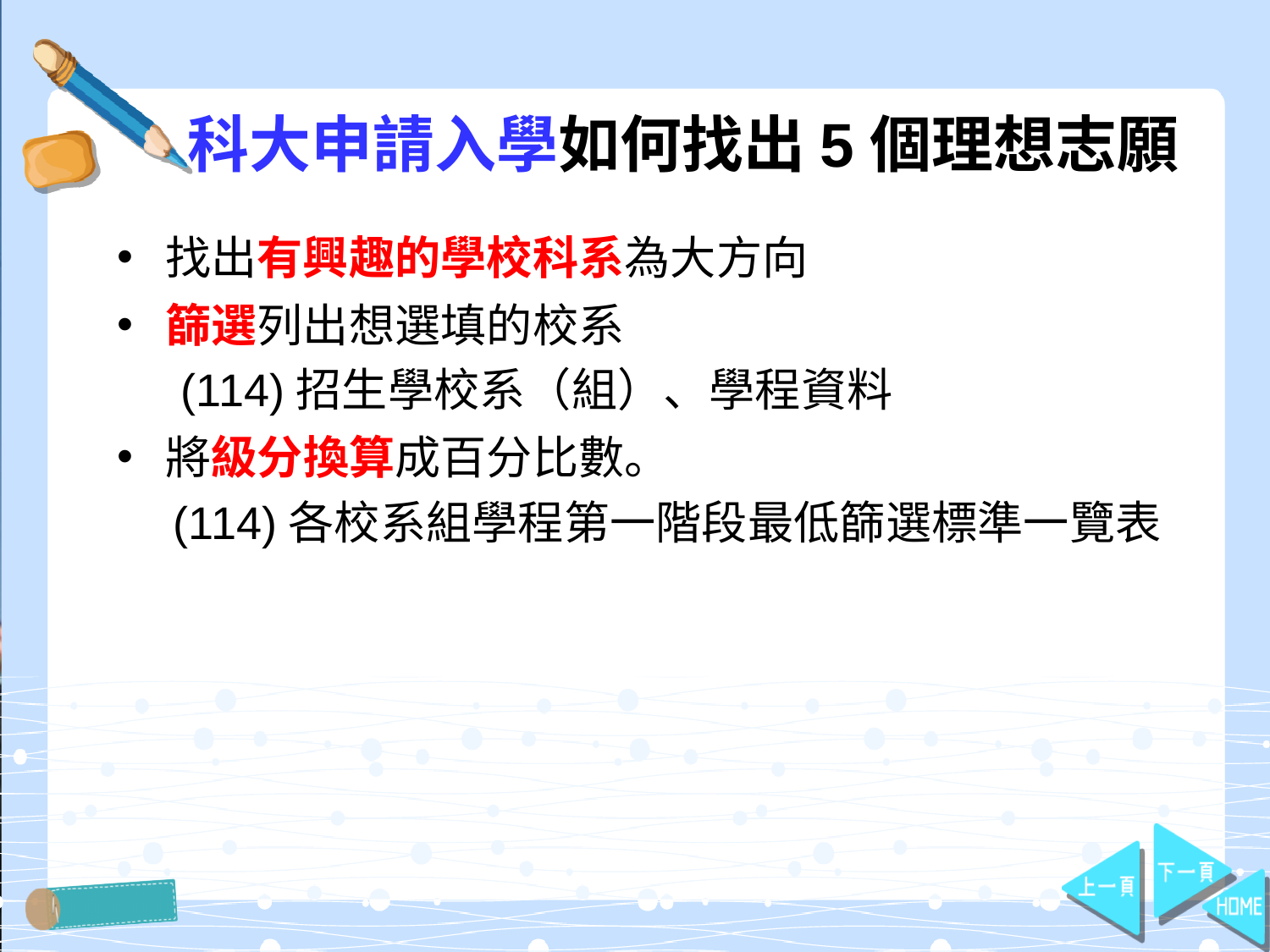

科大申請入學如何找出5個理想志願
找出有興趣的學校科系為大方向
篩選列出想選填的校系
(114)招生學校系（組）、學程資料
將級分換算成百分比數。
 (114)各校系組學程第一階段最低篩選標準一覽表